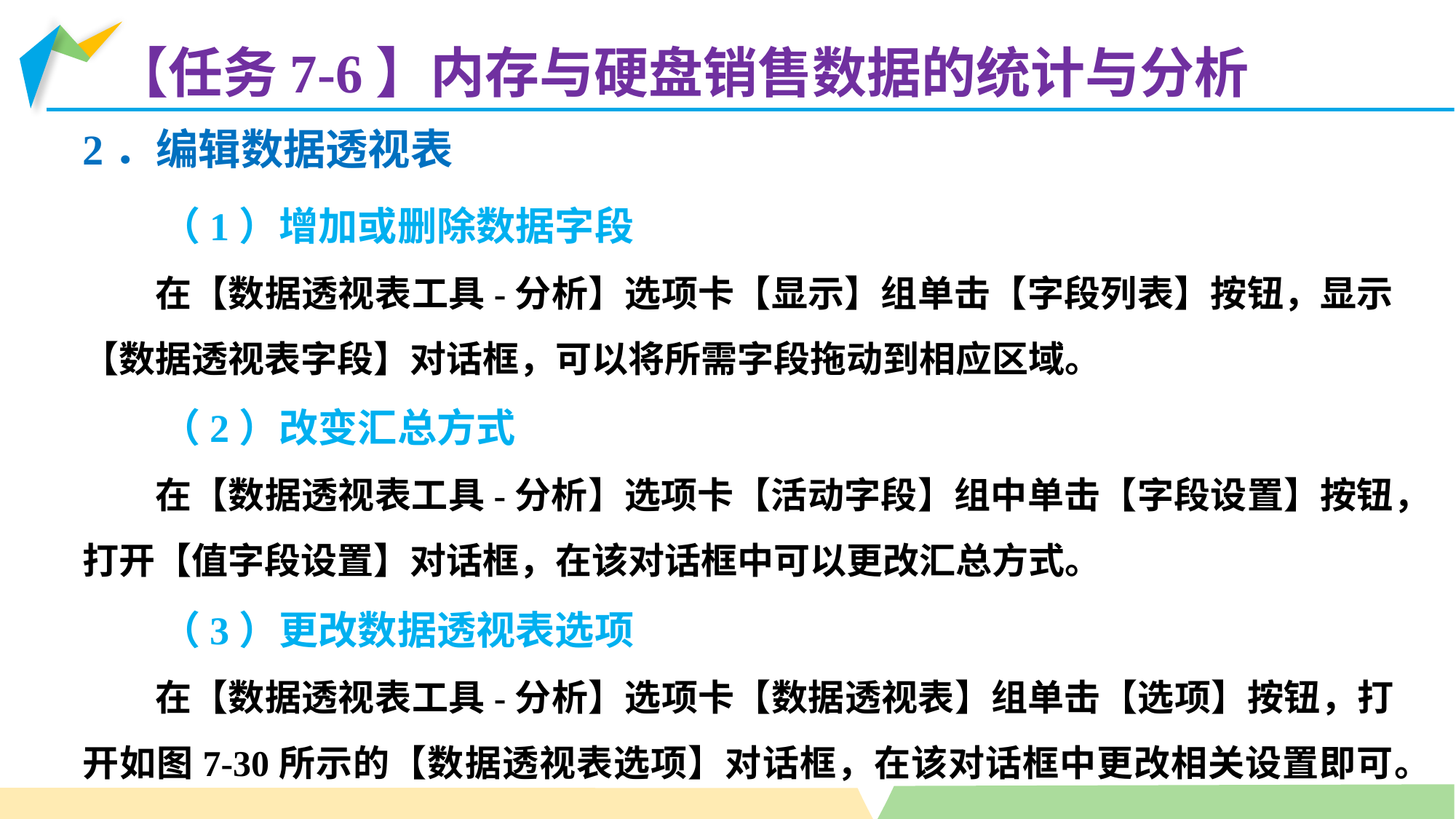

【任务7-6】内存与硬盘销售数据的统计与分析
2．编辑数据透视表
（1）增加或删除数据字段
在【数据透视表工具-分析】选项卡【显示】组单击【字段列表】按钮，显示【数据透视表字段】对话框，可以将所需字段拖动到相应区域。
（2）改变汇总方式
在【数据透视表工具-分析】选项卡【活动字段】组中单击【字段设置】按钮，打开【值字段设置】对话框，在该对话框中可以更改汇总方式。
（3）更改数据透视表选项
在【数据透视表工具-分析】选项卡【数据透视表】组单击【选项】按钮，打开如图7-30所示的【数据透视表选项】对话框，在该对话框中更改相关设置即可。